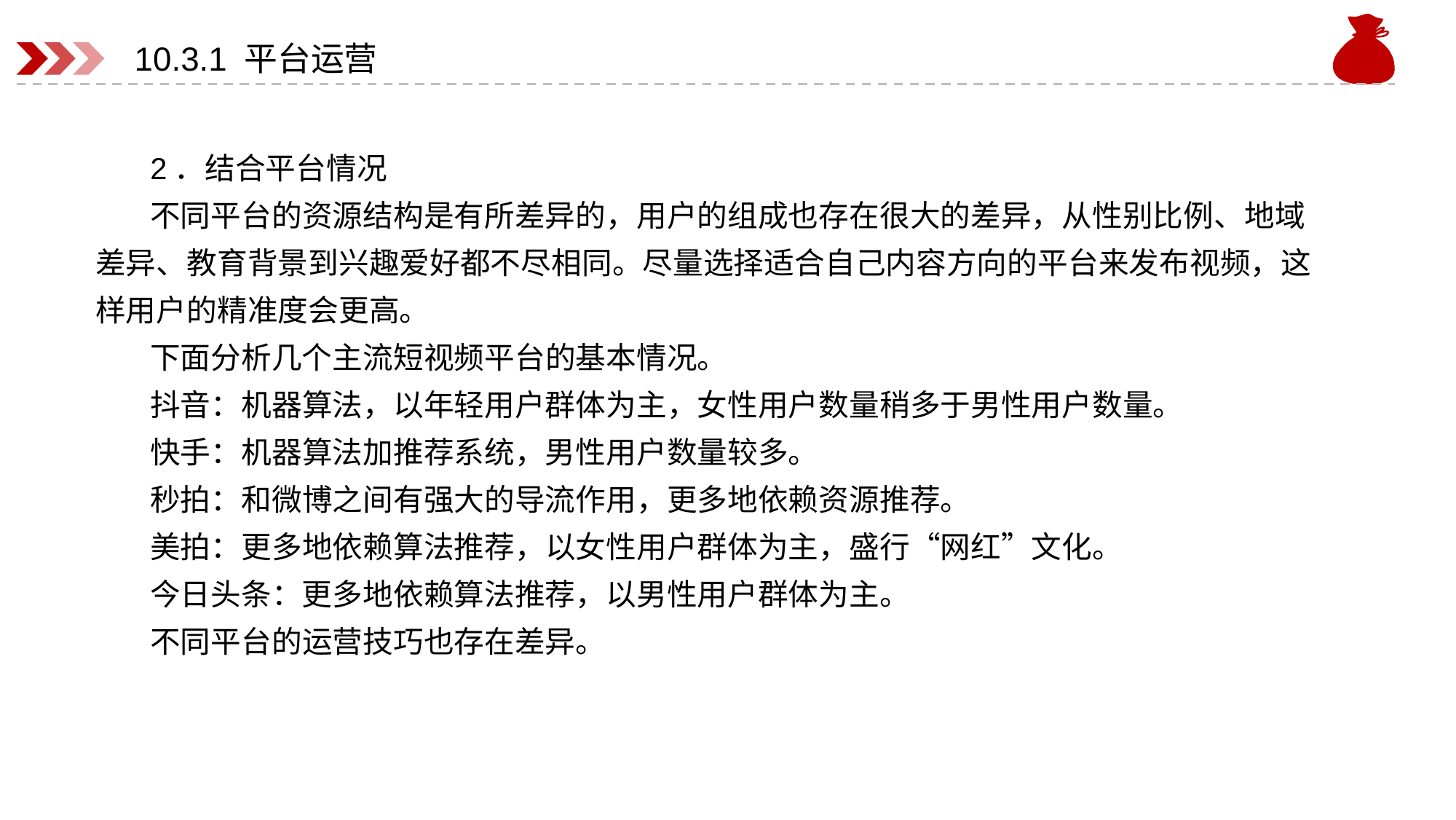

# 10.3.1 平台运营
19
2．结合平台情况
不同平台的资源结构是有所差异的，用户的组成也存在很大的差异，从性别比例、地域差异、教育背景到兴趣爱好都不尽相同。尽量选择适合自己内容方向的平台来发布视频，这样用户的精准度会更高。
下面分析几个主流短视频平台的基本情况。
抖音：机器算法，以年轻用户群体为主，女性用户数量稍多于男性用户数量。
快手：机器算法加推荐系统，男性用户数量较多。
秒拍：和微博之间有强大的导流作用，更多地依赖资源推荐。
美拍：更多地依赖算法推荐，以女性用户群体为主，盛行“网红”文化。
今日头条：更多地依赖算法推荐，以男性用户群体为主。
不同平台的运营技巧也存在差异。